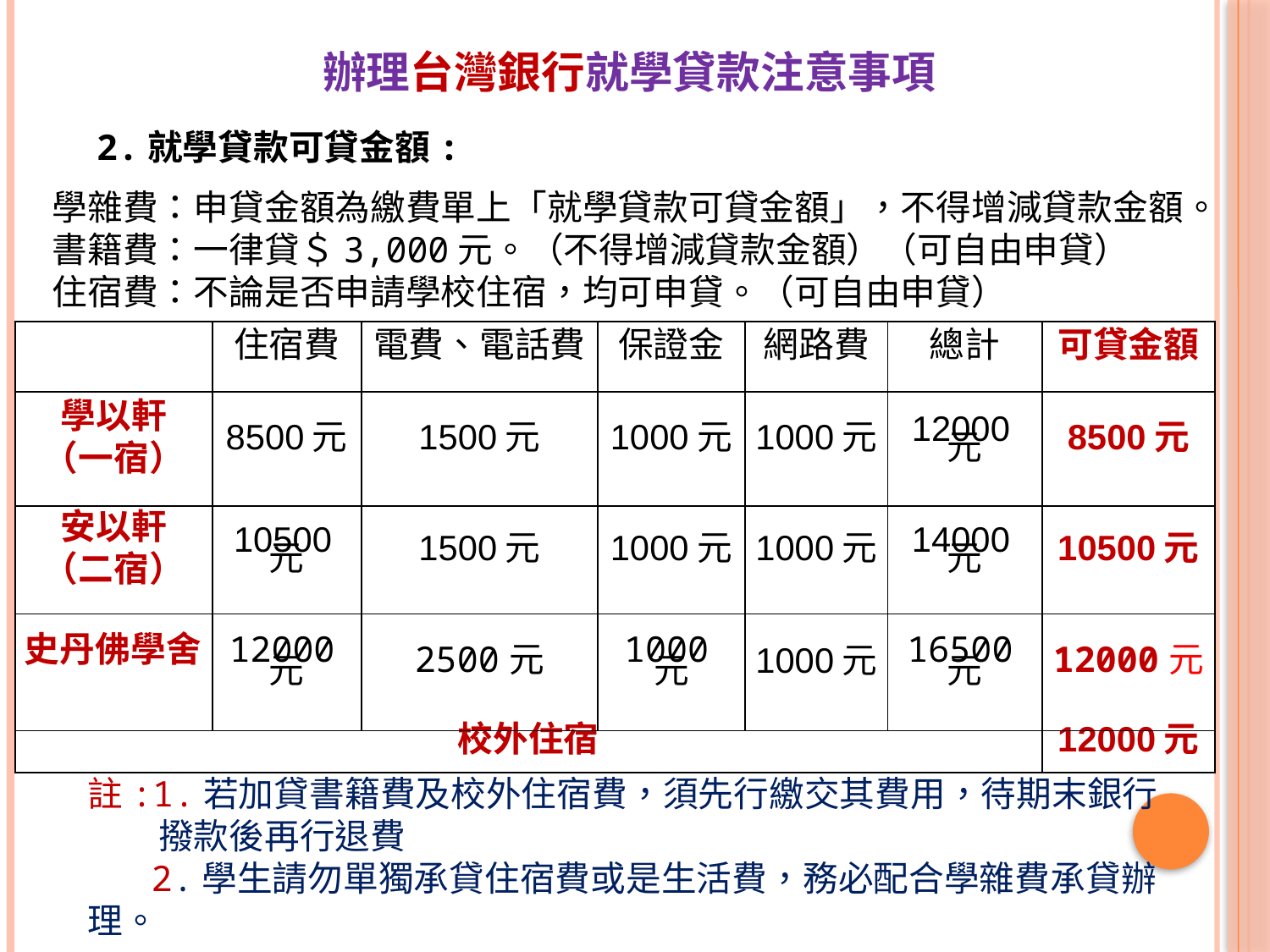

辦理台灣銀行就學貸款注意事項
2.就學貸款可貸金額:
學雜費：申貸金額為繳費單上「就學貸款可貸金額」，不得增減貸款金額。
書籍費：一律貸＄3,000元。（不得增減貸款金額）（可自由申貸）
住宿費：不論是否申請學校住宿，均可申貸。（可自由申貸）
|  | 住宿費 | 電費、電話費 | 保證金 | 網路費 | 總計 | 可貸金額 |
| --- | --- | --- | --- | --- | --- | --- |
| 學以軒 （一宿） | 8500元 | 1500元 | 1000元 | 1000元 | 12000元 | 8500元 |
| 安以軒 （二宿） | 10500元 | 1500元 | 1000元 | 1000元 | 14000元 | 10500元 |
| 史丹佛學舍 | 12000元 | 2500元 | 1000元 | 1000元 | 16500元 | 12000元 |
| 校外住宿 |  |  |  |  |  | 12000元 |
註:1.若加貸書籍費及校外住宿費，須先行繳交其費用，待期末銀行
　　撥款後再行退費
   2.學生請勿單獨承貸住宿費或是生活費，務必配合學雜費承貸辦理。